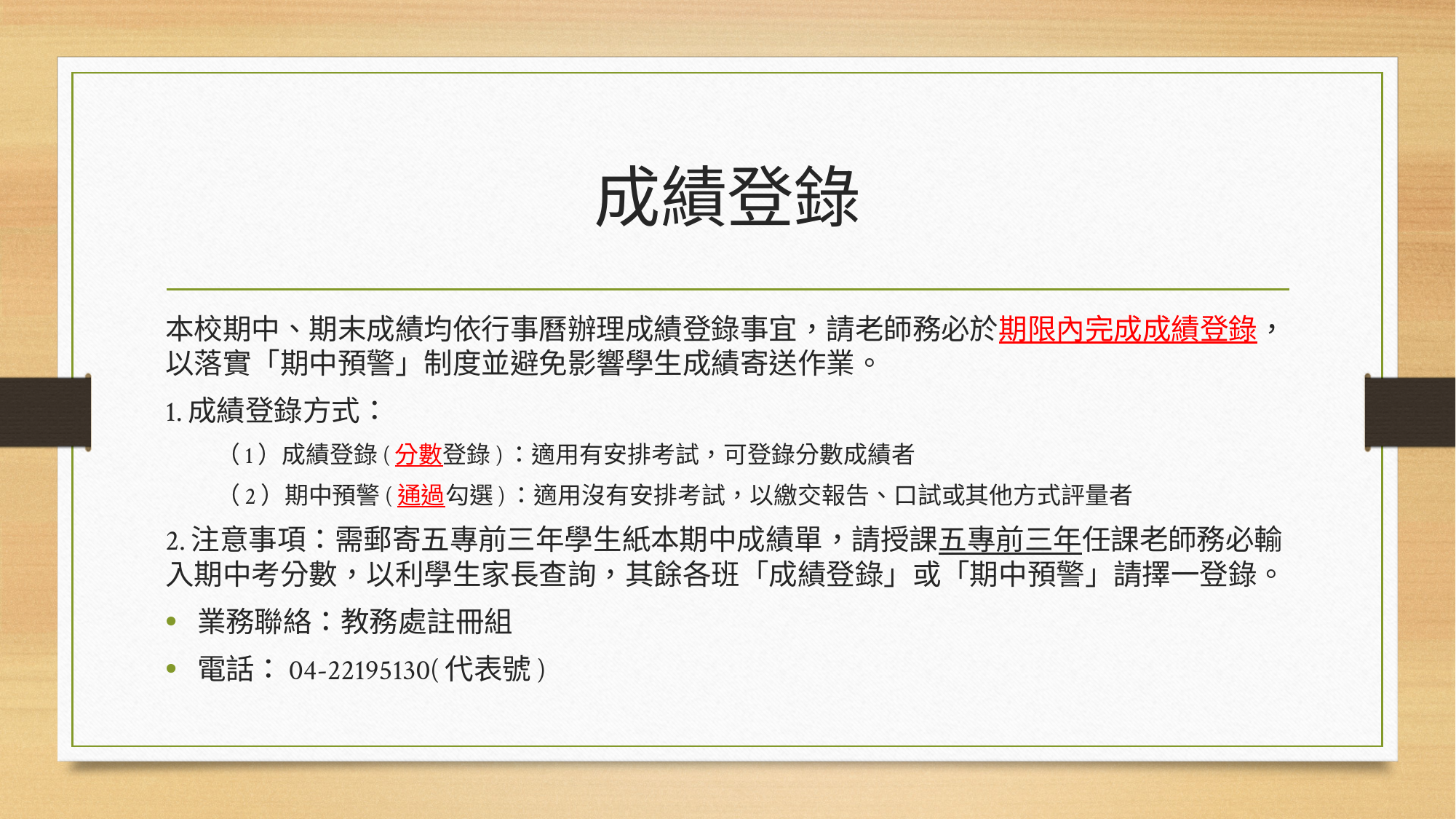

# 成績登錄
本校期中、期末成績均依行事曆辦理成績登錄事宜，請老師務必於期限內完成成績登錄，以落實「期中預警」制度並避免影響學生成績寄送作業。
1.成績登錄方式：
（1）成績登錄(分數登錄)：適用有安排考試，可登錄分數成績者
（2）期中預警(通過勾選)：適用沒有安排考試，以繳交報告、口試或其他方式評量者
2.注意事項：需郵寄五專前三年學生紙本期中成績單，請授課五專前三年任課老師務必輸入期中考分數，以利學生家長查詢，其餘各班「成績登錄」或「期中預警」請擇一登錄。
業務聯絡：教務處註冊組
電話：04-22195130(代表號)